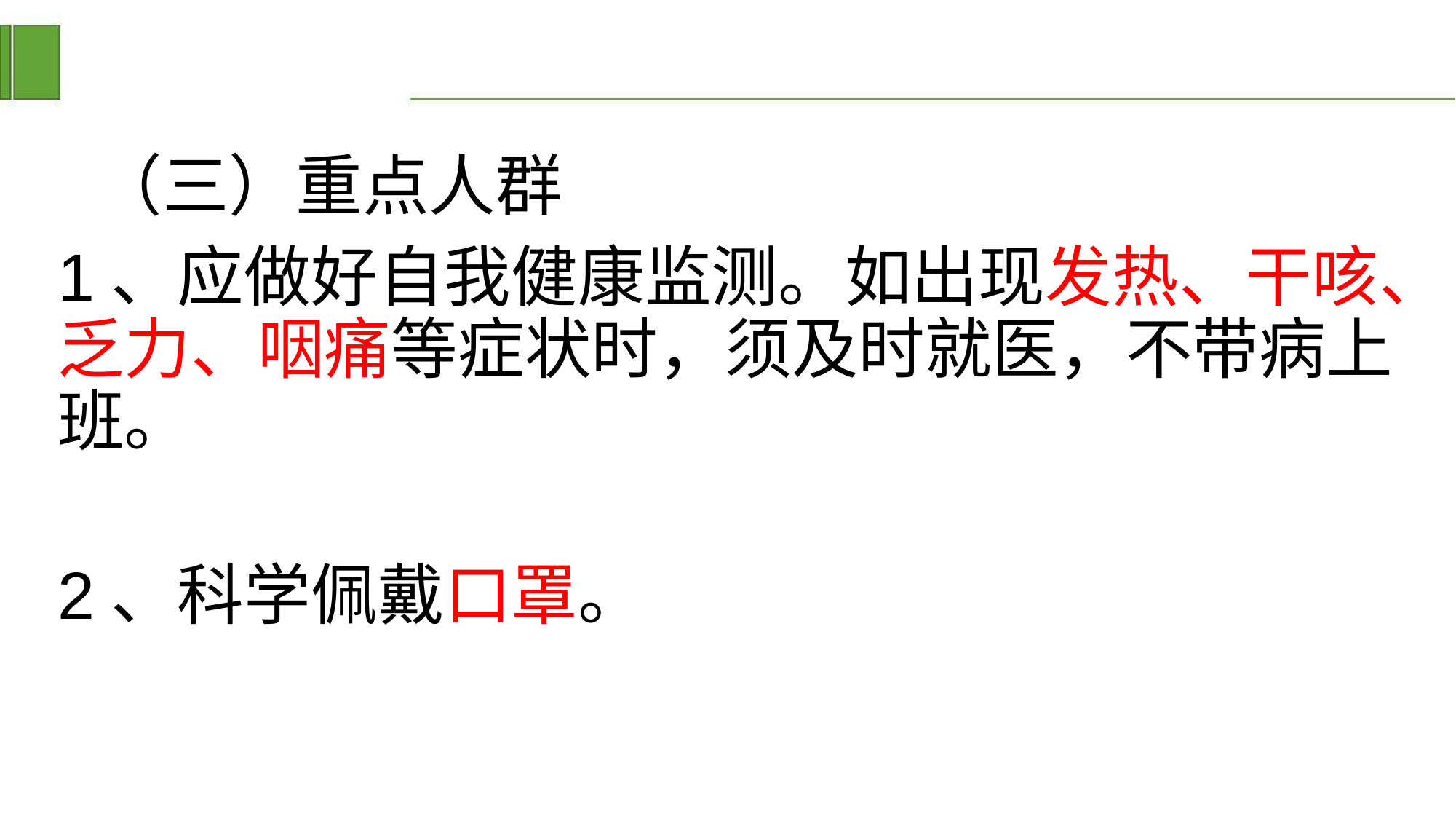

（三）重点人群
1、应做好自我健康监测。如出现发热、干咳、乏力、咽痛等症状时，须及时就医，不带病上班。

2、科学佩戴口罩。

19